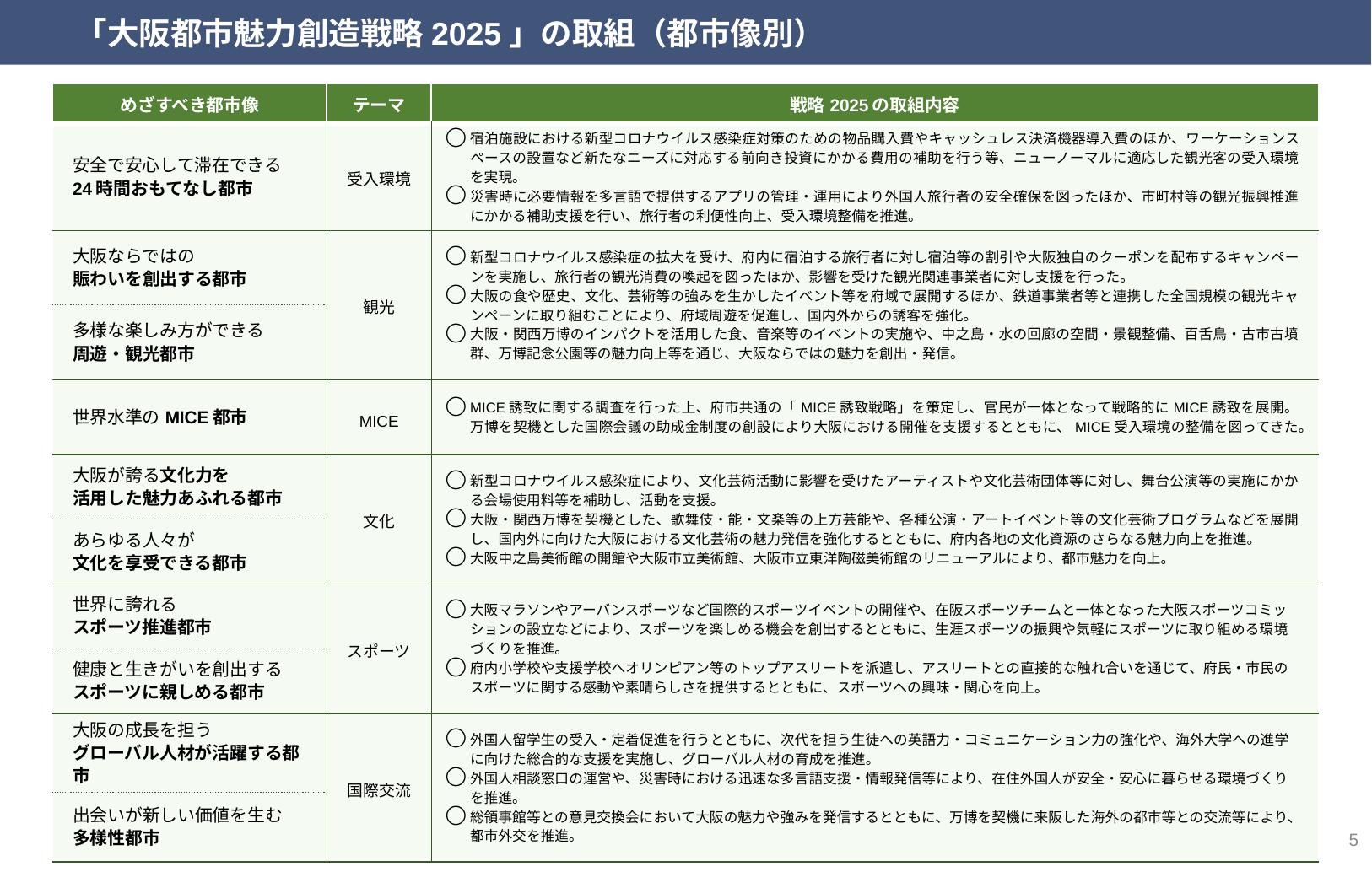

「大阪都市魅力創造戦略2025」の取組（都市像別）
| めざすべき都市像 | テーマ | 戦略2025の取組内容 |
| --- | --- | --- |
| 安全で安心して滞在できる 24時間おもてなし都市 | 受入環境 | 宿泊施設における新型コロナウイルス感染症対策のための物品購入費やキャッシュレス決済機器導入費のほか、ワーケーションスペースの設置など新たなニーズに対応する前向き投資にかかる費用の補助を行う等、ニューノーマルに適応した観光客の受入環境を実現。 災害時に必要情報を多言語で提供するアプリの管理・運用により外国人旅行者の安全確保を図ったほか、市町村等の観光振興推進にかかる補助支援を行い、旅行者の利便性向上、受入環境整備を推進。 |
| 大阪ならではの 賑わいを創出する都市 | 観光 | 新型コロナウイルス感染症の拡大を受け、府内に宿泊する旅行者に対し宿泊等の割引や大阪独自のクーポンを配布するキャンペーンを実施し、旅行者の観光消費の喚起を図ったほか、影響を受けた観光関連事業者に対し支援を行った。 大阪の食や歴史、文化、芸術等の強みを生かしたイベント等を府域で展開するほか、鉄道事業者等と連携した全国規模の観光キャンペーンに取り組むことにより、府域周遊を促進し、国内外からの誘客を強化。 大阪・関西万博のインパクトを活用した食、音楽等のイベントの実施や、中之島・水の回廊の空間・景観整備、百舌鳥・古市古墳群、万博記念公園等の魅力向上等を通じ、大阪ならではの魅力を創出・発信。 |
| 多様な楽しみ方ができる 周遊・観光都市 |  |  |
| 世界水準のMICE都市 | MICE | MICE誘致に関する調査を行った上、府市共通の「MICE誘致戦略」を策定し、官民が一体となって戦略的にMICE誘致を展開。万博を契機とした国際会議の助成金制度の創設により大阪における開催を支援するとともに、MICE受入環境の整備を図ってきた。 |
| 大阪が誇る文化力を 活用した魅力あふれる都市 | 文化 | 新型コロナウイルス感染症により、文化芸術活動に影響を受けたアーティストや文化芸術団体等に対し、舞台公演等の実施にかかる会場使用料等を補助し、活動を支援。 大阪・関西万博を契機とした、歌舞伎・能・文楽等の上方芸能や、各種公演・アートイベント等の文化芸術プログラムなどを展開し、国内外に向けた大阪における文化芸術の魅力発信を強化するとともに、府内各地の文化資源のさらなる魅力向上を推進。 大阪中之島美術館の開館や大阪市立美術館、大阪市立東洋陶磁美術館のリニューアルにより、都市魅力を向上。 |
| あらゆる人々が 文化を享受できる都市 |  |  |
| 世界に誇れる スポーツ推進都市 | スポーツ | 大阪マラソンやアーバンスポーツなど国際的スポーツイベントの開催や、在阪スポーツチームと一体となった大阪スポーツコミッションの設立などにより、スポーツを楽しめる機会を創出するとともに、生涯スポーツの振興や気軽にスポーツに取り組める環境づくりを推進。 府内小学校や支援学校へオリンピアン等のトップアスリートを派遣し、アスリートとの直接的な触れ合いを通じて、府民・市民のスポーツに関する感動や素晴らしさを提供するとともに、スポーツへの興味・関心を向上。 |
| 健康と生きがいを創出する スポーツに親しめる都市 |  |  |
| 大阪の成長を担う グローバル人材が活躍する都市 | 国際交流 | 外国人留学生の受入・定着促進を行うとともに、次代を担う生徒への英語力・コミュニケーション力の強化や、海外大学への進学に向けた総合的な支援を実施し、グローバル人材の育成を推進。 外国人相談窓口の運営や、災害時における迅速な多言語支援・情報発信等により、在住外国人が安全・安心に暮らせる環境づくりを推進。 総領事館等との意見交換会において大阪の魅力や強みを発信するとともに、万博を契機に来阪した海外の都市等との交流等により、都市外交を推進。 |
| 出会いが新しい価値を生む 多様性都市 |  |  |
5